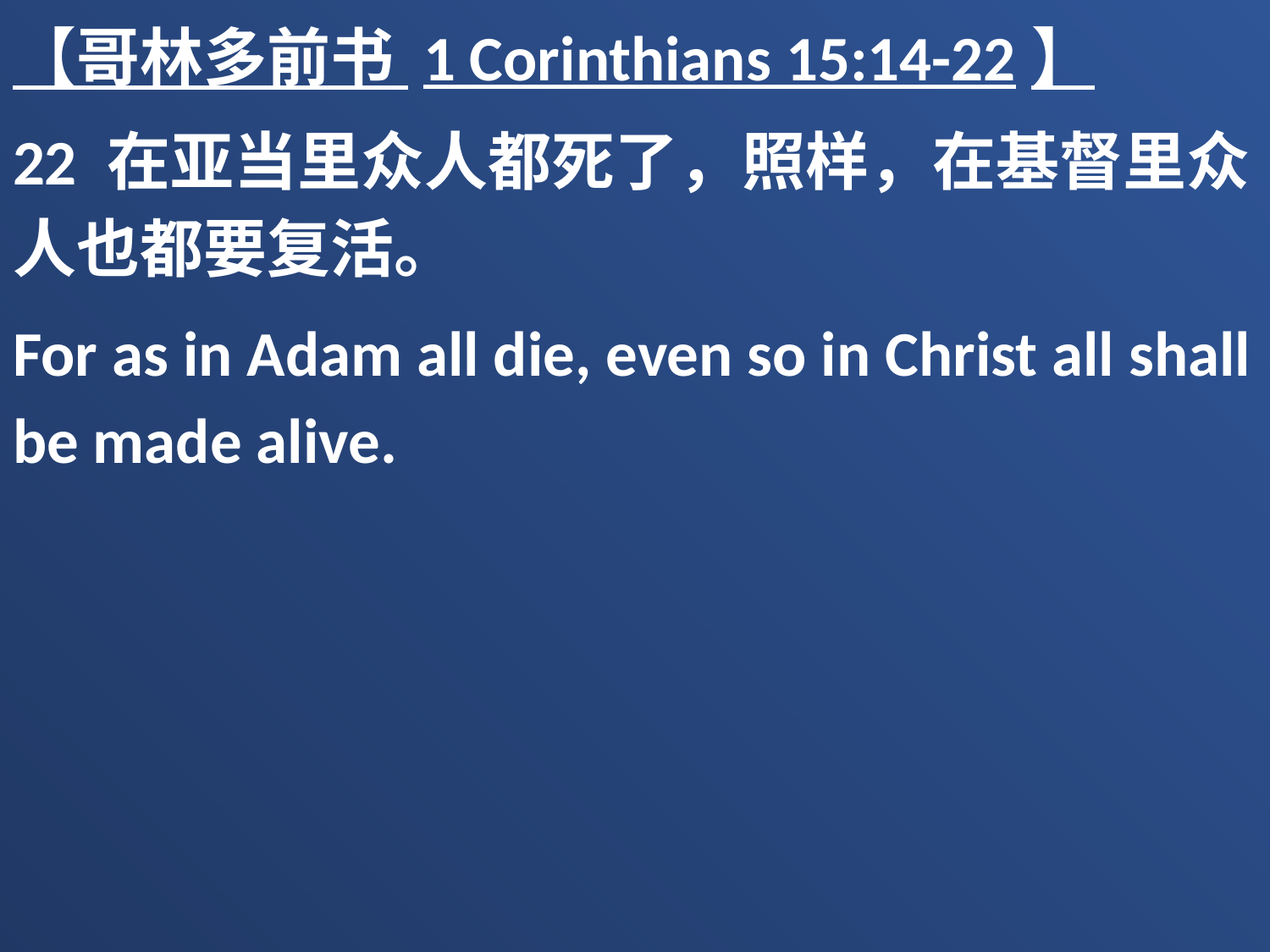

【哥林多前书 1 Corinthians 15:14-22】
22 在亚当里众人都死了，照样，在基督里众人也都要复活。
For as in Adam all die, even so in Christ all shall be made alive.